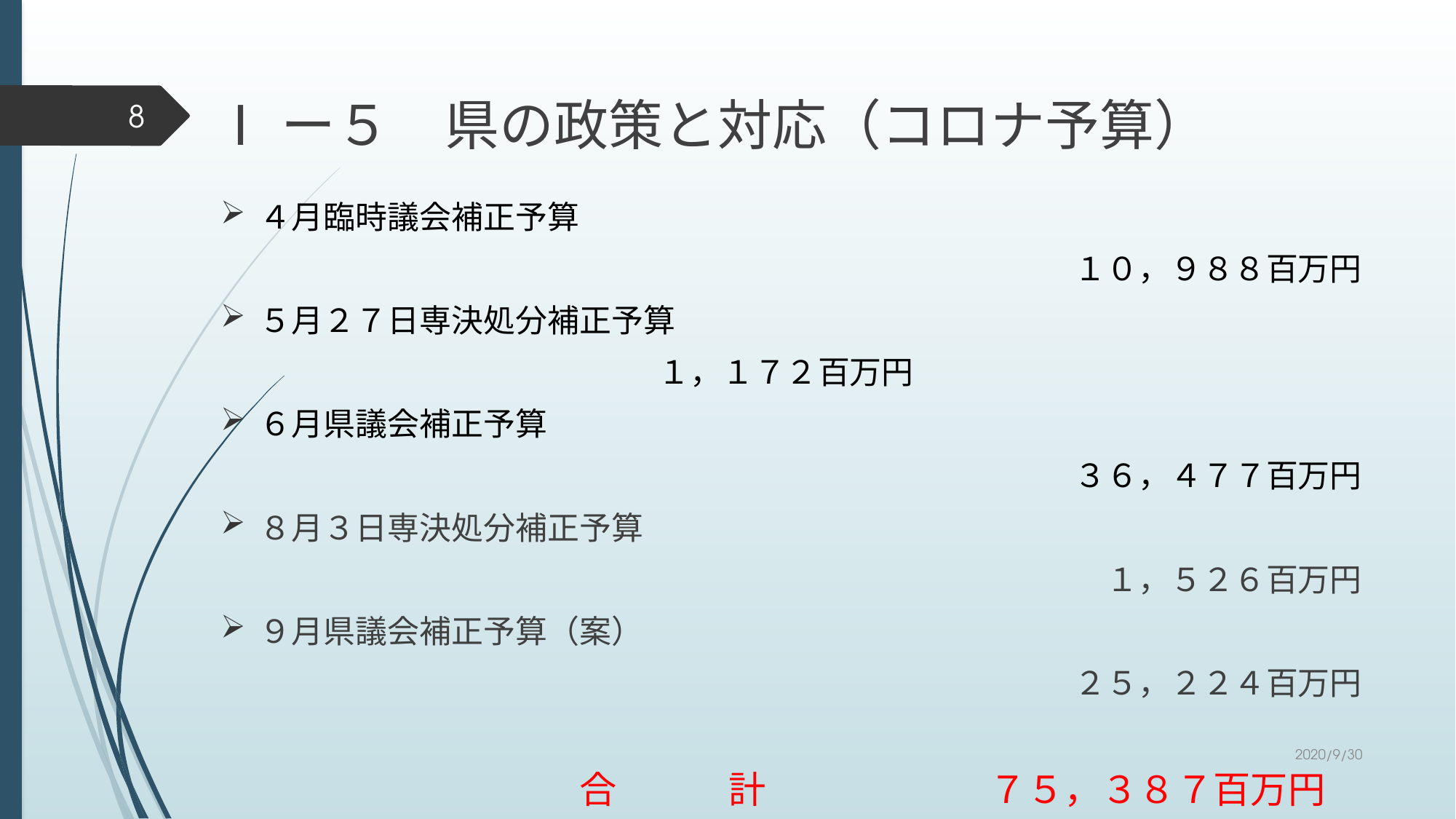

Ⅰー５　県の政策と対応（コロナ予算）
8
４月臨時議会補正予算
１０，９８８百万円
５月２７日専決処分補正予算
１，１７２百万円
６月県議会補正予算
　  ３６，４７７百万円
８月３日専決処分補正予算
１，５２６百万円
９月県議会補正予算（案）
２５，２２４百万円

合　　　計　　　　　　７５，３８７百万円
2020/9/30